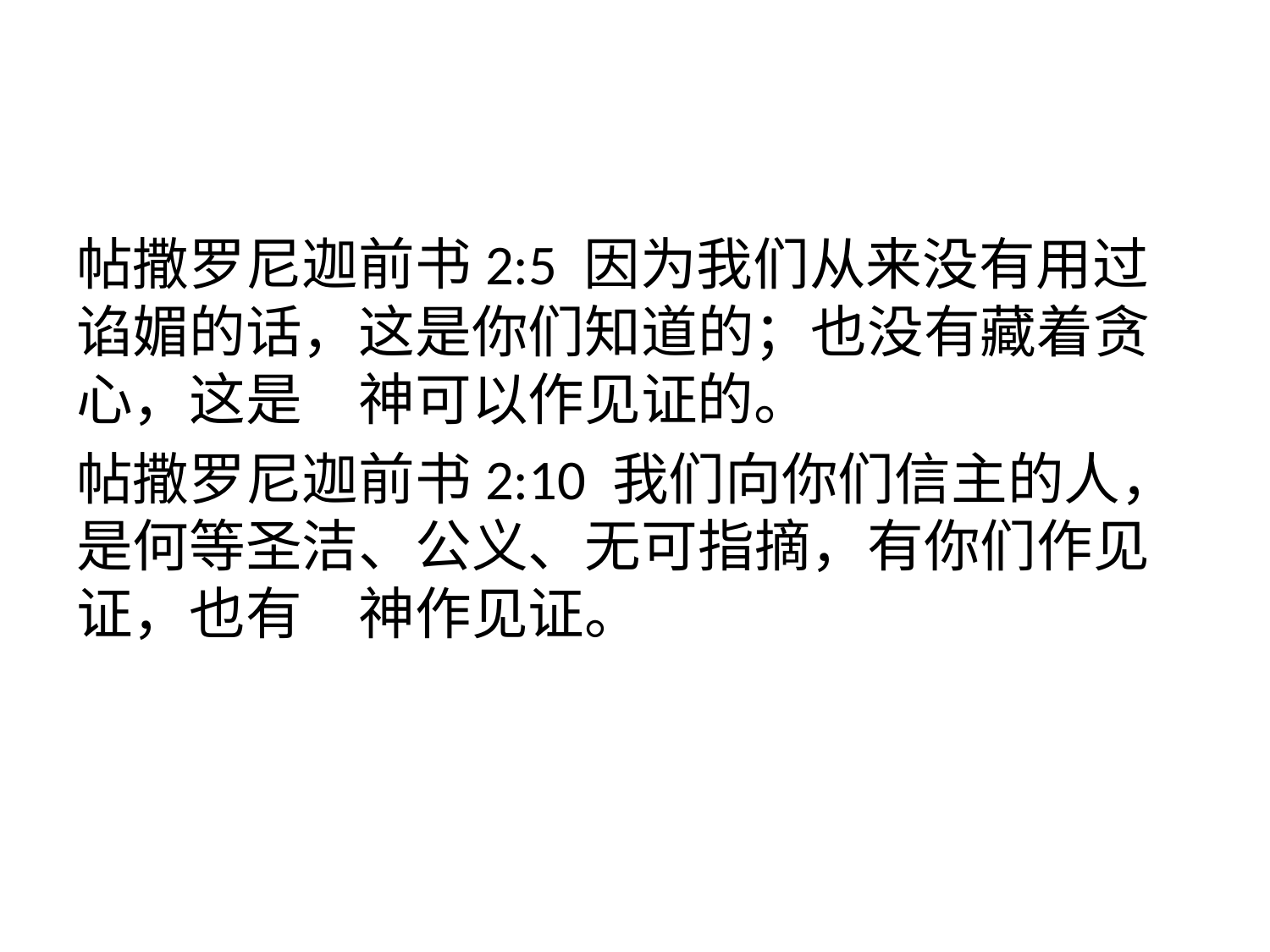

#
帖撒罗尼迦前书2:5 因为我们从来没有用过谄媚的话，这是你们知道的；也没有藏着贪心，这是　神可以作见证的。
帖撒罗尼迦前书2:10 我们向你们信主的人，是何等圣洁、公义、无可指摘，有你们作见证，也有　神作见证。